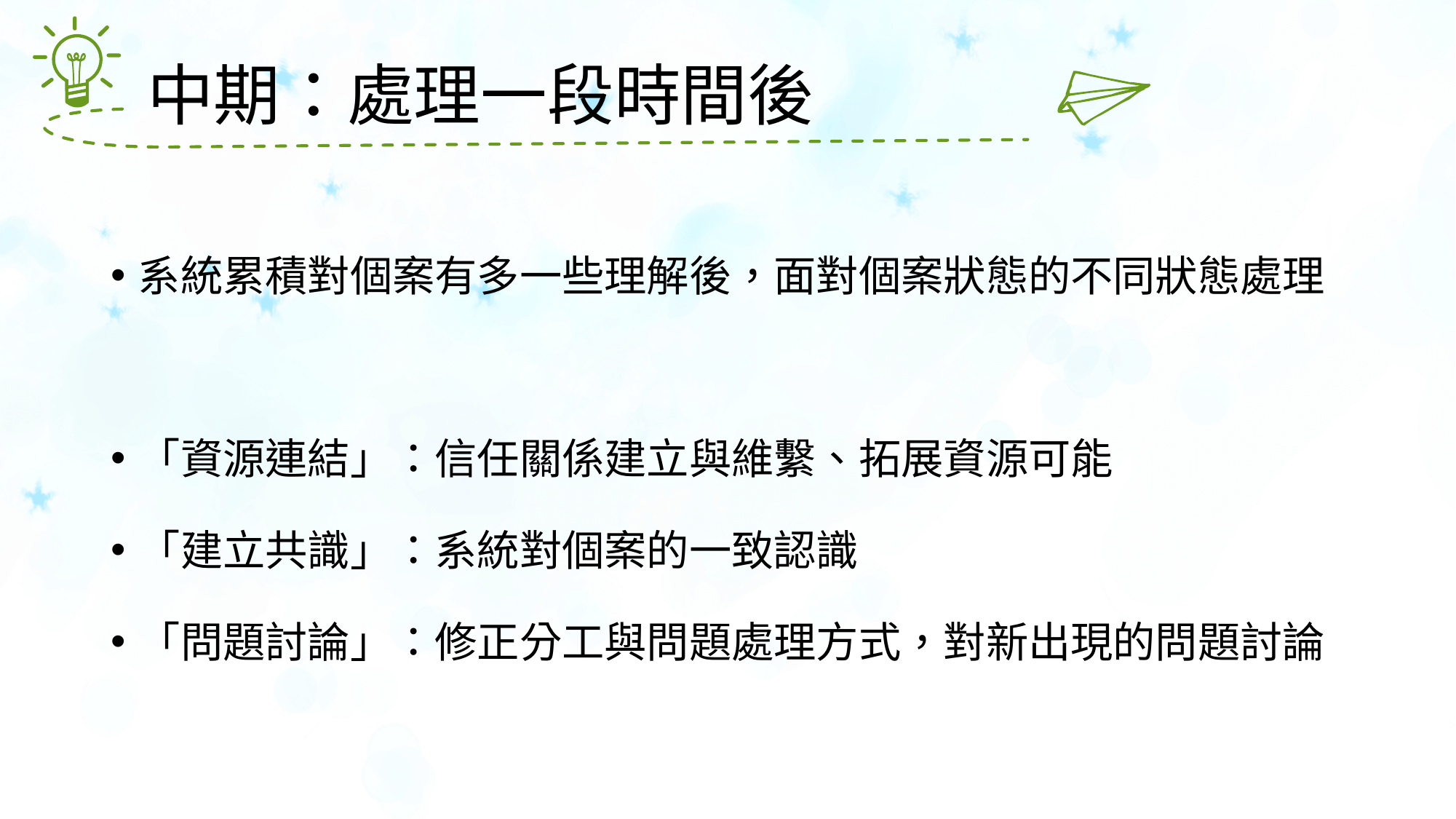

# 中期：處理一段時間後
系統累積對個案有多一些理解後，面對個案狀態的不同狀態處理

「資源連結」：信任關係建立與維繫、拓展資源可能
「建立共識」：系統對個案的一致認識
「問題討論」：修正分工與問題處理方式，對新出現的問題討論